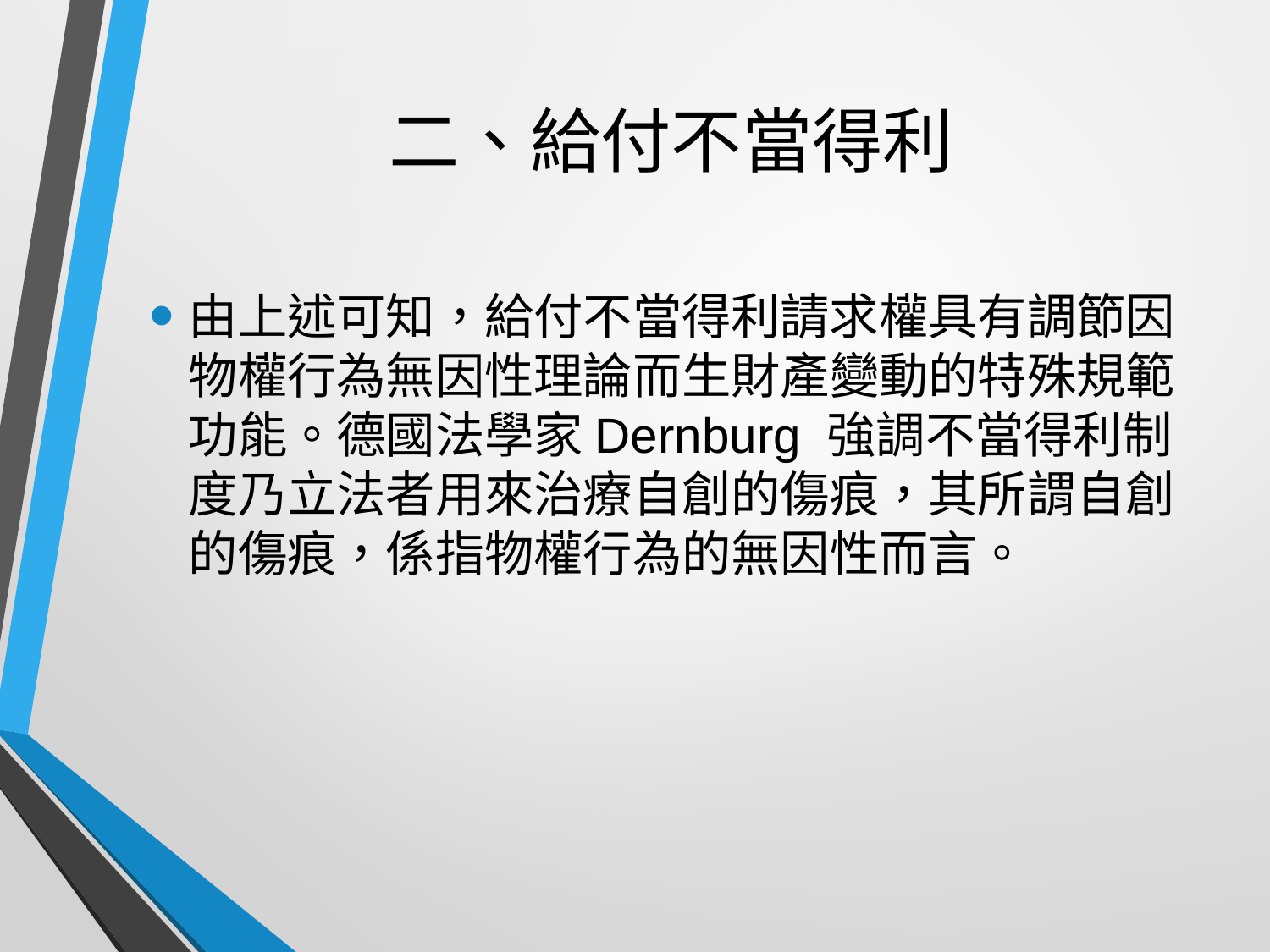

# 二、給付不當得利
由上述可知，給付不當得利請求權具有調節因物權行為無因性理論而生財產變動的特殊規範功能。德國法學家Dernburg 強調不當得利制度乃立法者用來治療自創的傷痕，其所謂自創的傷痕，係指物權行為的無因性而言。